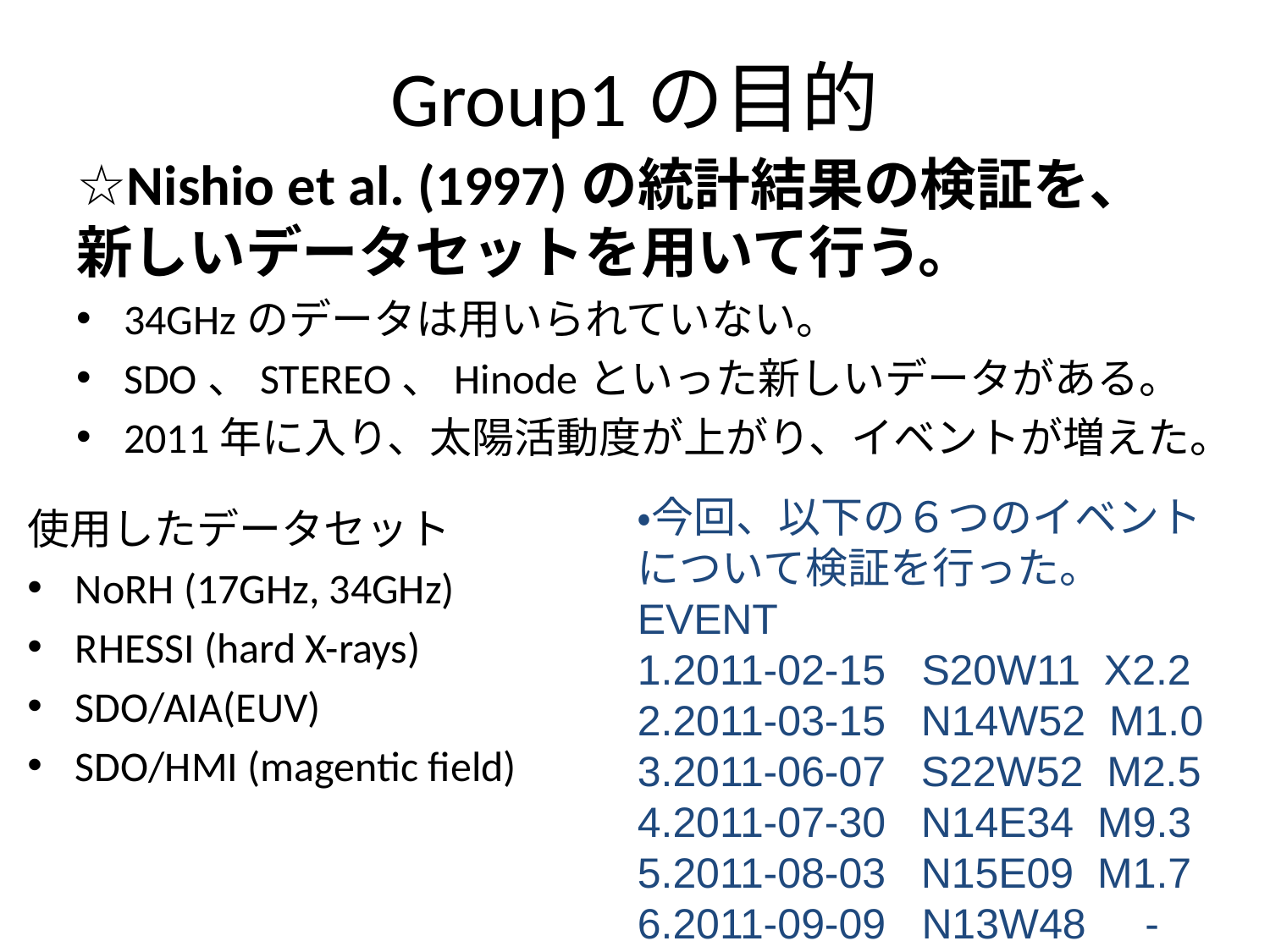

# Group1の目的
☆Nishio et al. (1997)の統計結果の検証を、新しいデータセットを用いて行う。
34GHzのデータは用いられていない。
SDO、STEREO、Hinodeといった新しいデータがある。
2011年に入り、太陽活動度が上がり、イベントが増えた。

・今回、以下の６つのイベントについて検証を行った。
EVENT
1.2011-02-15   S20W11  X2.2
2.2011-03-15   N14W52  M1.0
3.2011-06-07   S22W52  M2.5
4.2011-07-30   N14E34  M9.3
5.2011-08-03   N15E09  M1.7
6.2011-09-09   N13W48     -
使用したデータセット
NoRH (17GHz, 34GHz)
RHESSI (hard X-rays)
SDO/AIA(EUV)
SDO/HMI (magentic field)